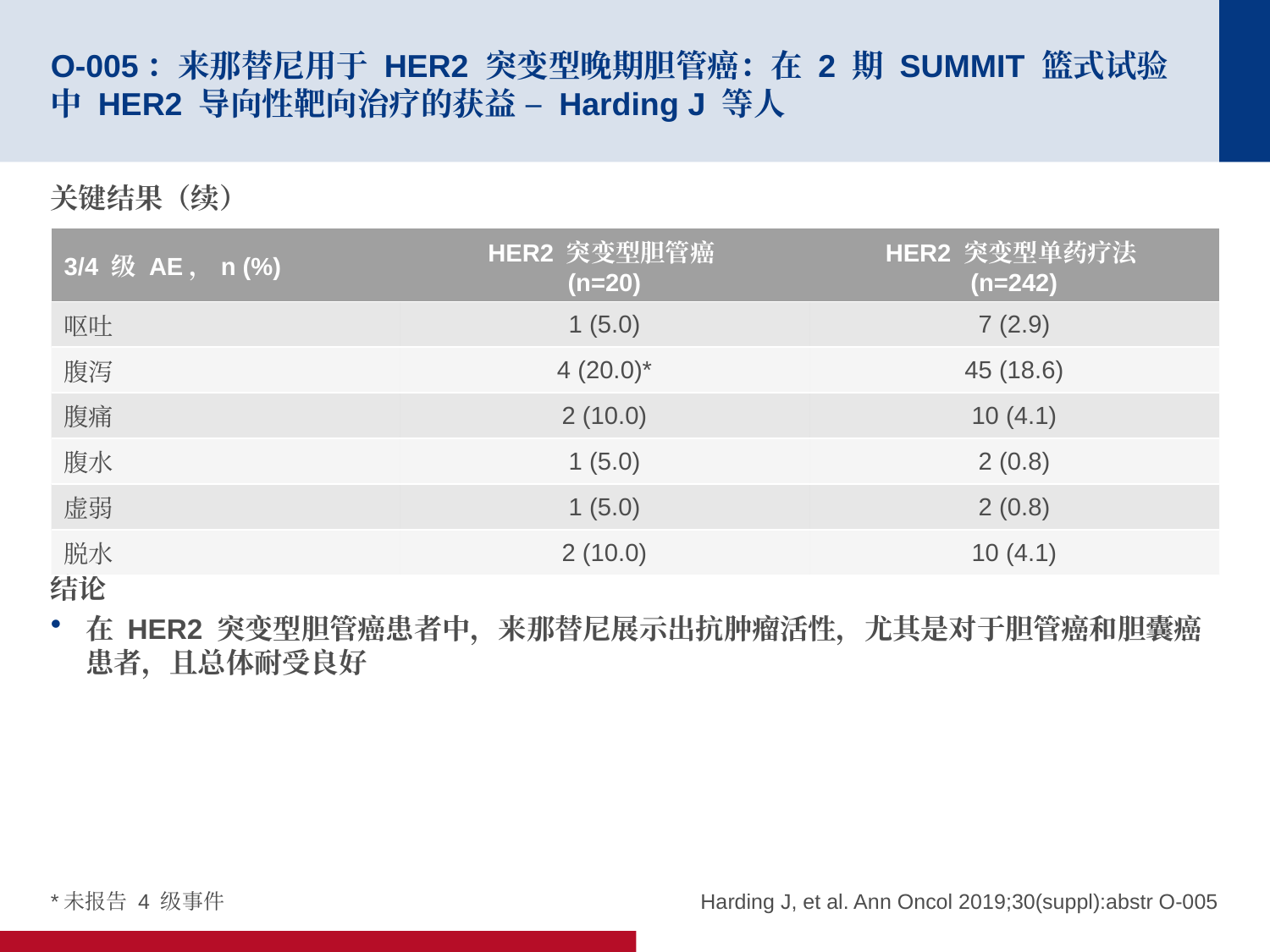

# O-005：来那替尼用于 HER2 突变型晚期胆管癌：在 2 期 SUMMIT 篮式试验中 HER2 导向性靶向治疗的获益 – Harding J 等人
关键结果（续）
结论
在 HER2 突变型胆管癌患者中，来那替尼展示出抗肿瘤活性，尤其是对于胆管癌和胆囊癌患者，且总体耐受良好
| 3/4 级 AE，n (%) | HER2 突变型胆管癌 (n=20) | HER2 突变型单药疗法 (n=242) |
| --- | --- | --- |
| 呕吐 | 1 (5.0) | 7 (2.9) |
| 腹泻 | 4 (20.0)\* | 45 (18.6) |
| 腹痛 | 2 (10.0) | 10 (4.1) |
| 腹水 | 1 (5.0) | 2 (0.8) |
| 虚弱 | 1 (5.0) | 2 (0.8) |
| 脱水 | 2 (10.0) | 10 (4.1) |
*未报告 4 级事件
Harding J, et al. Ann Oncol 2019;30(suppl):abstr O-005